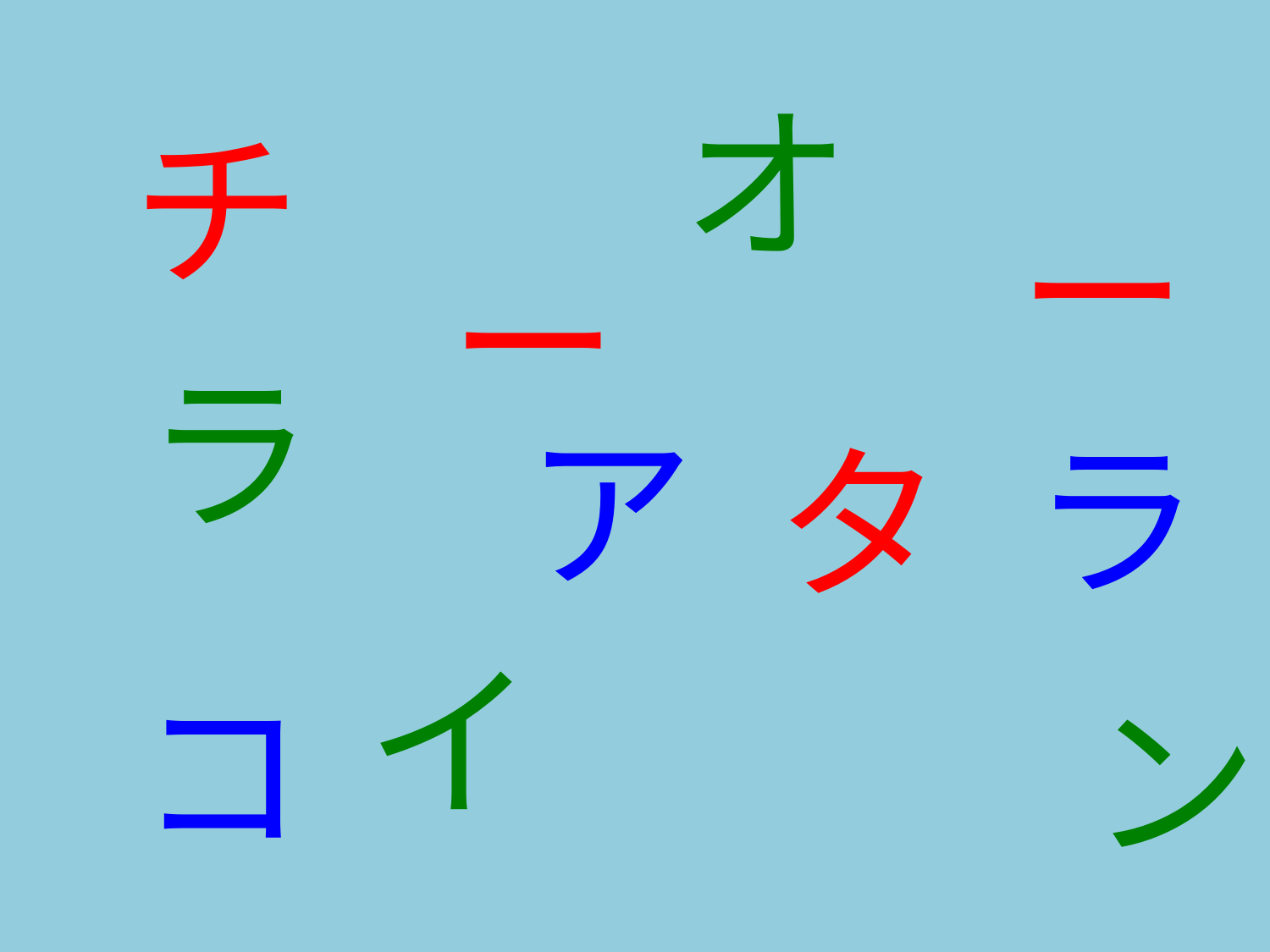

# チ
オ
ー
ー
ラ
ア
ラ
タ
コ
イ
ン